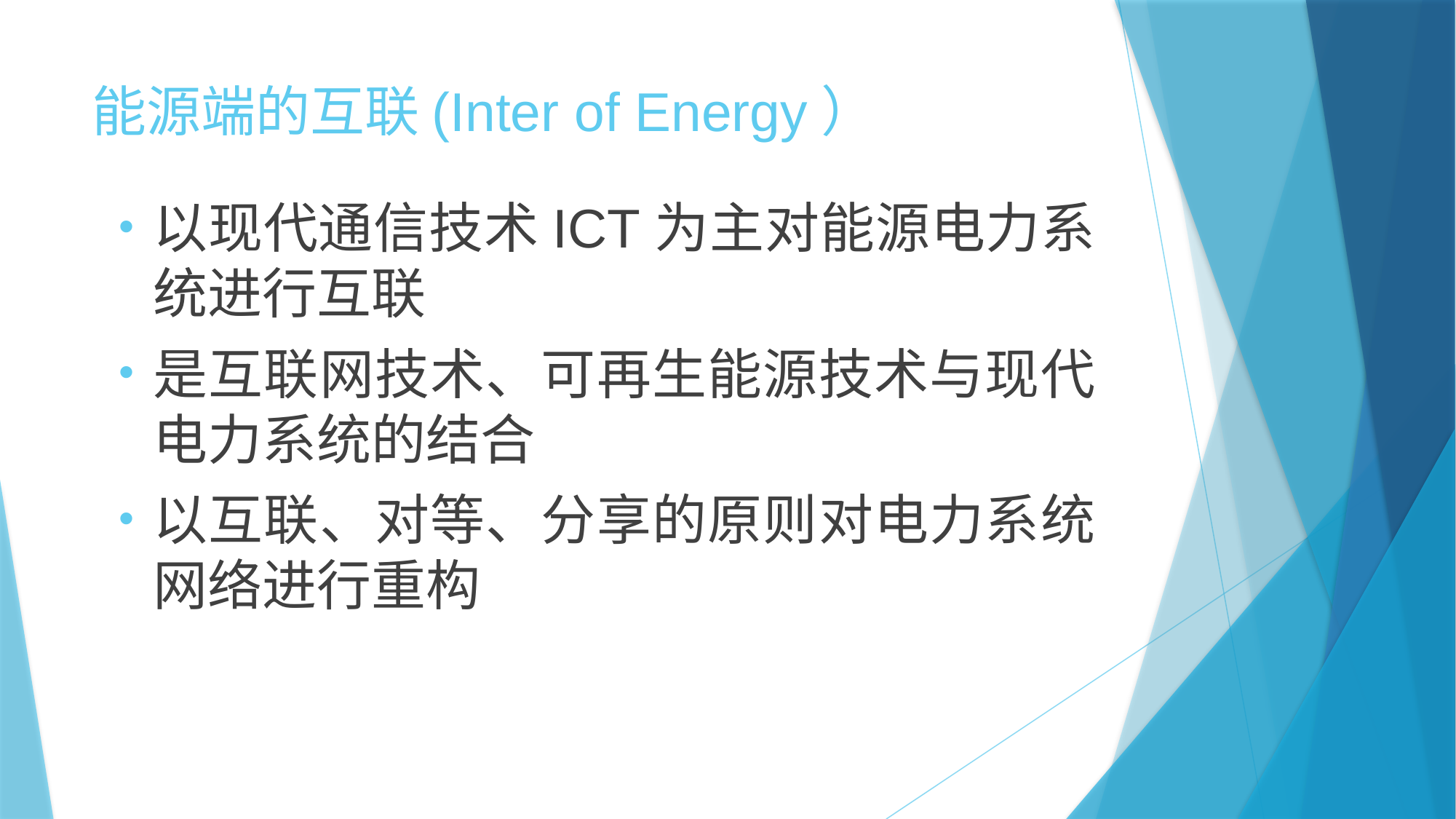

# 能源端的互联(Inter of Energy）
以现代通信技术ICT为主对能源电力系统进行互联
是互联网技术、可再生能源技术与现代电力系统的结合
以互联、对等、分享的原则对电力系统网络进行重构